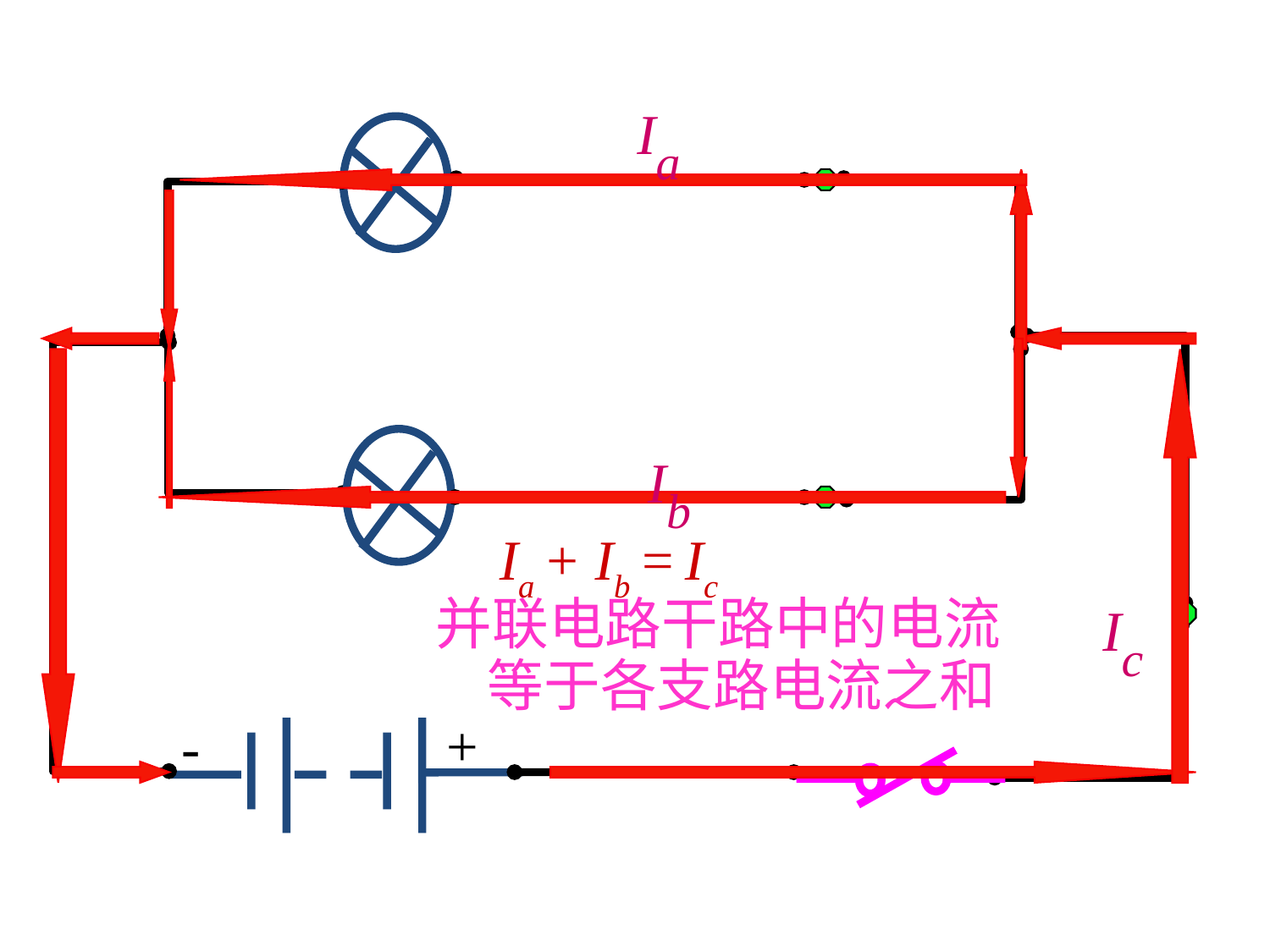

Ia

Ib

    Ia + Ib = Ic
并联电路干路中的电流
   等于各支路电流之和

Ic

+
-